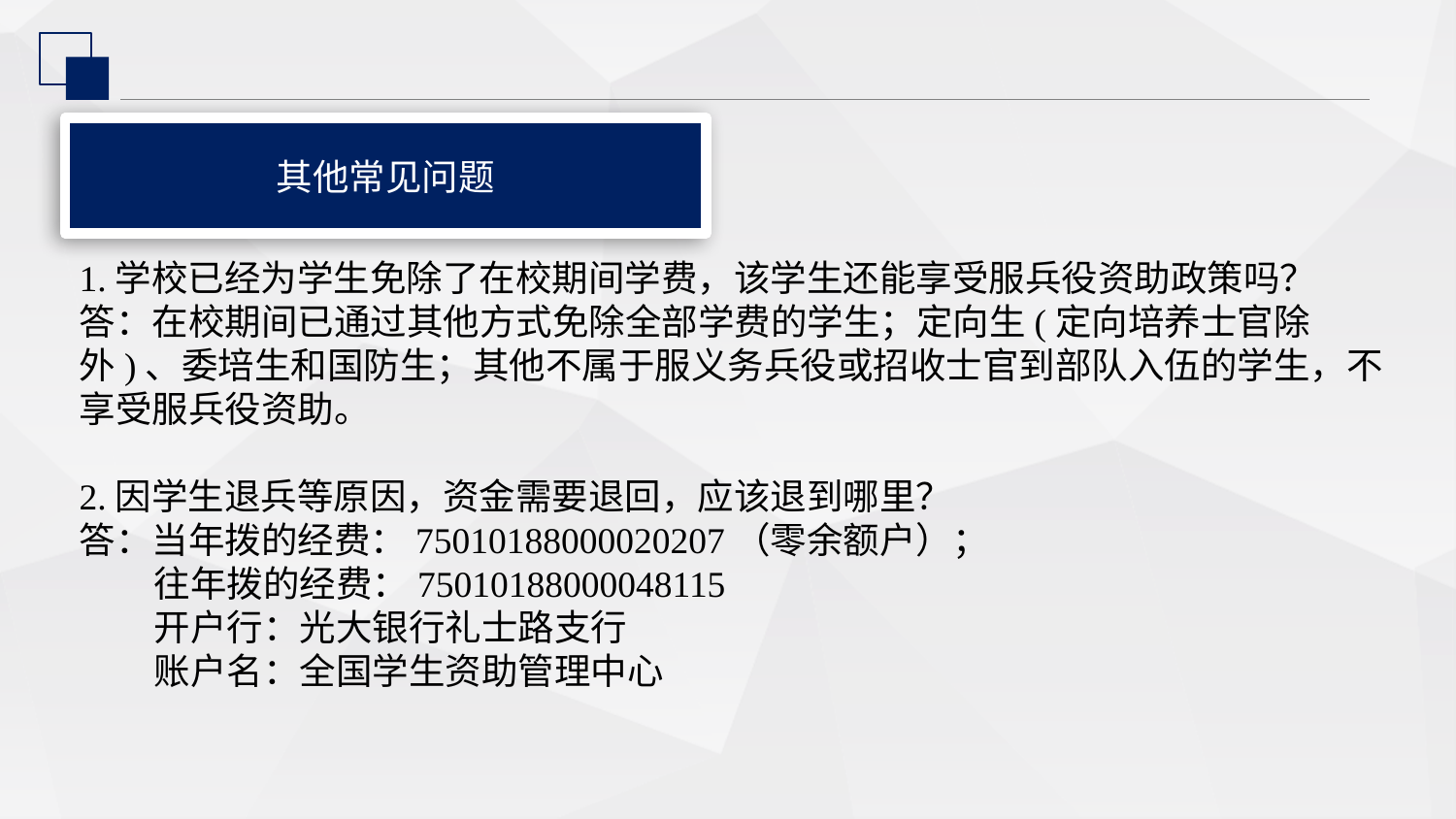

其他常见问题
1.学校已经为学生免除了在校期间学费，该学生还能享受服兵役资助政策吗？
答：在校期间已通过其他方式免除全部学费的学生；定向生(定向培养士官除外)、委培生和国防生；其他不属于服义务兵役或招收士官到部队入伍的学生，不享受服兵役资助。

2.因学生退兵等原因，资金需要退回，应该退到哪里？
答：当年拨的经费：75010188000020207（零余额户）；
        往年拨的经费：75010188000048115
        开户行：光大银行礼士路支行
        账户名：全国学生资助管理中心